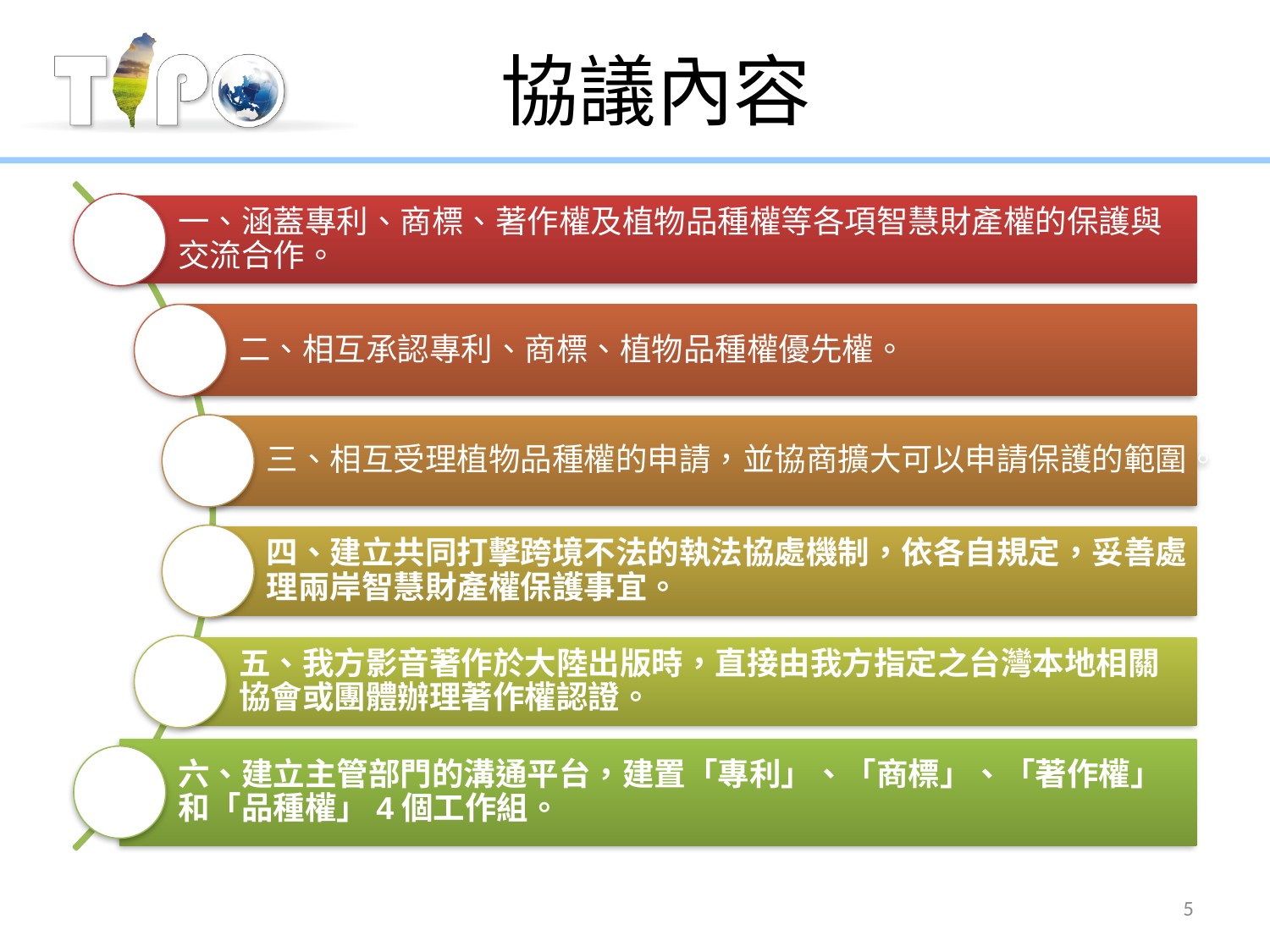

# 協議內容
一、涵蓋專利、商標、著作權及植物品種權等各項智慧財產權的保護與交流合作。
二、相互承認專利、商標、植物品種權優先權。
三、相互受理植物品種權的申請，並協商擴大可以申請保護的範圍。
四、建立共同打擊跨境不法的執法協處機制，依各自規定，妥善處理兩岸智慧財產權保護事宜。
五、我方影音著作於大陸出版時，直接由我方指定之台灣本地相關協會或團體辦理著作權認證。
六、建立主管部門的溝通平台，建置「專利」、「商標」、「著作權」和「品種權」4個工作組。
5